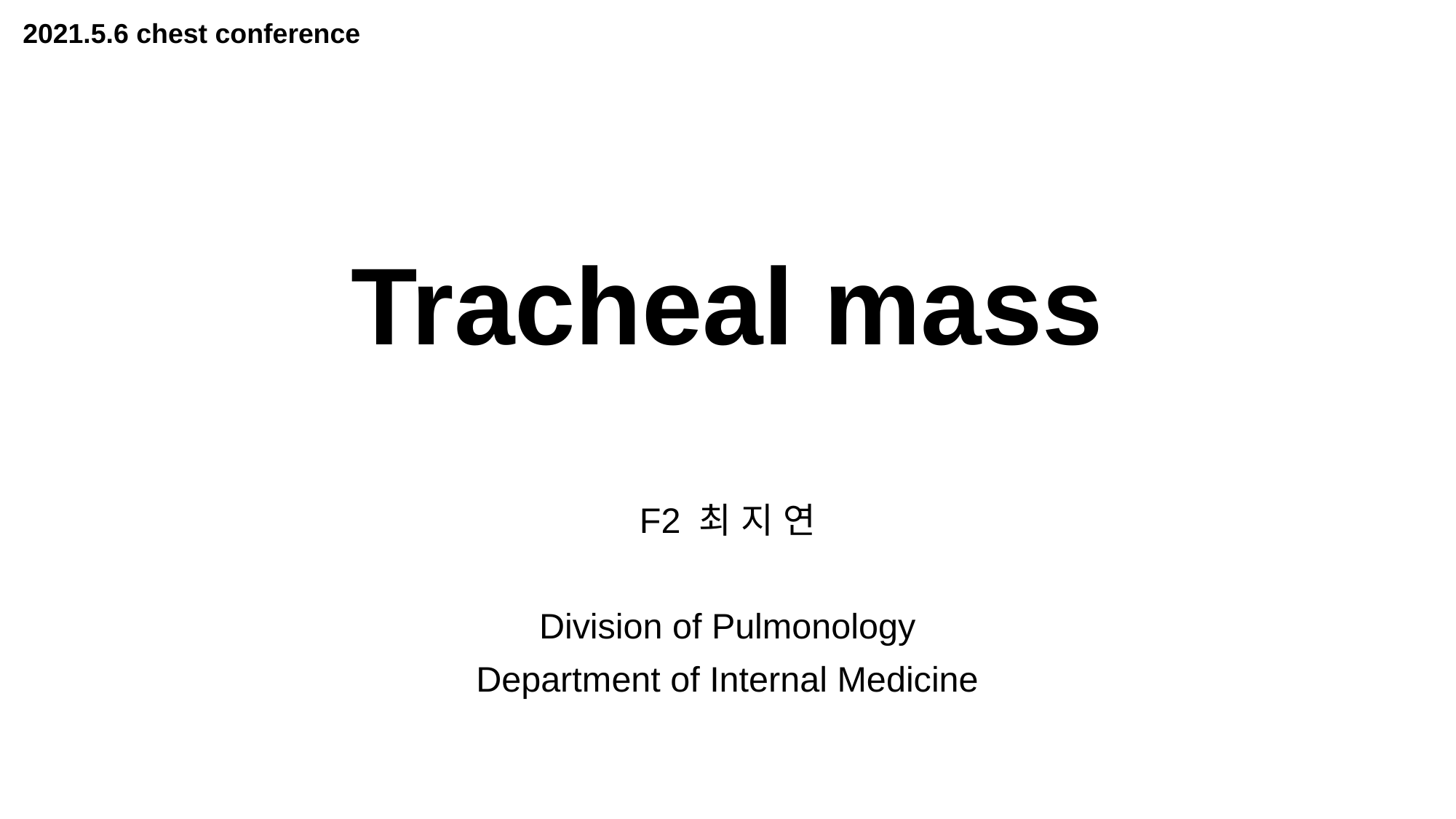

2021.5.6 chest conference
# Tracheal mass
F2 최 지 연

Division of Pulmonology
Department of Internal Medicine